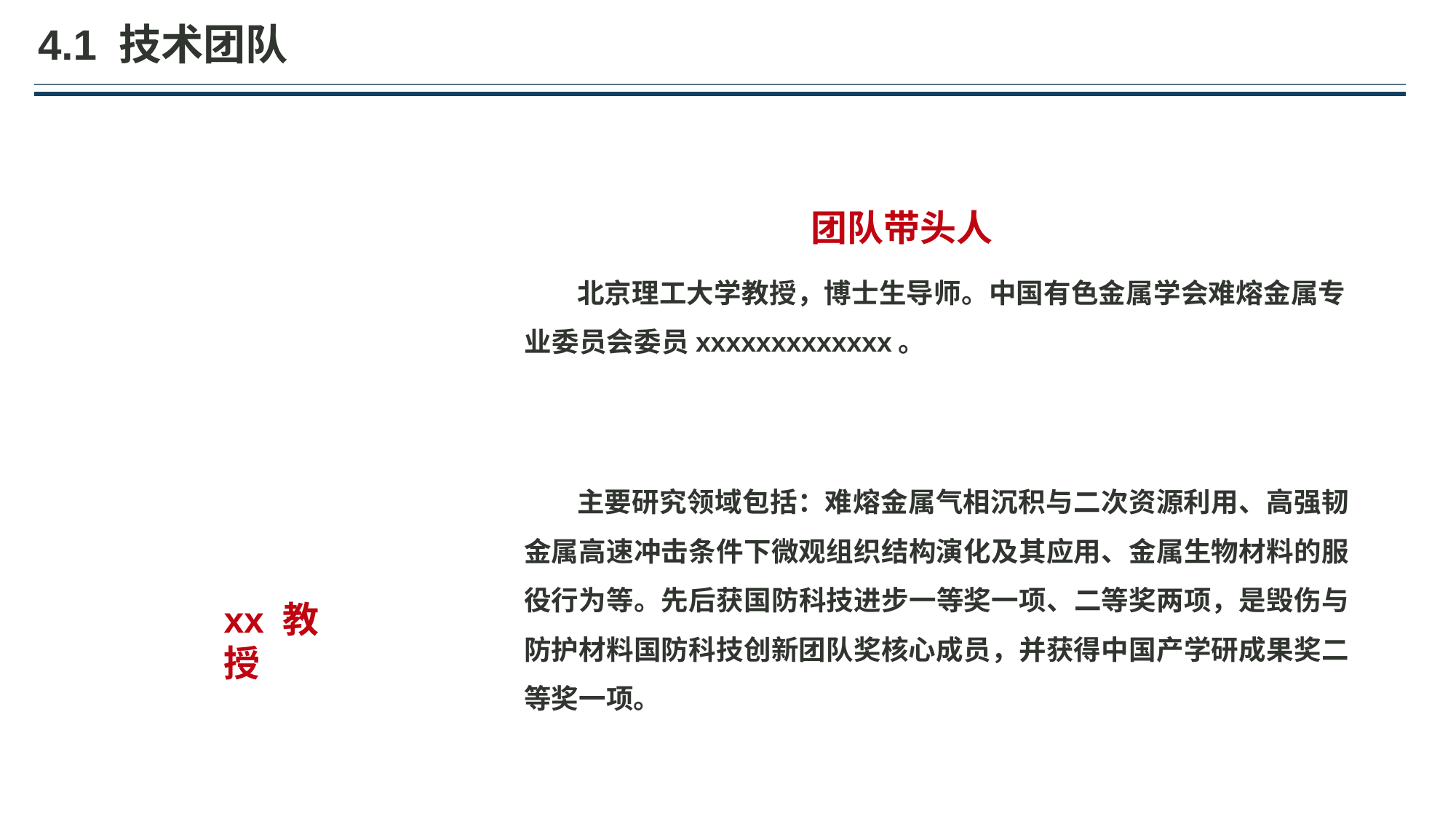

4.1 技术团队
团队带头人
北京理工大学教授，博士生导师。中国有色金属学会难熔金属专 业委员会委员xxxxxxxxxxxxx。
主要研究领域包括：难熔金属气相沉积与二次资源利用、高强韧 金属高速冲击条件下微观组织结构演化及其应用、金属生物材料的服 役行为等。先后获国防科技进步一等奖一项、二等奖两项，是毁伤与 防护材料国防科技创新团队奖核心成员，并获得中国产学研成果奖二 等奖一项。
xx 教授
31